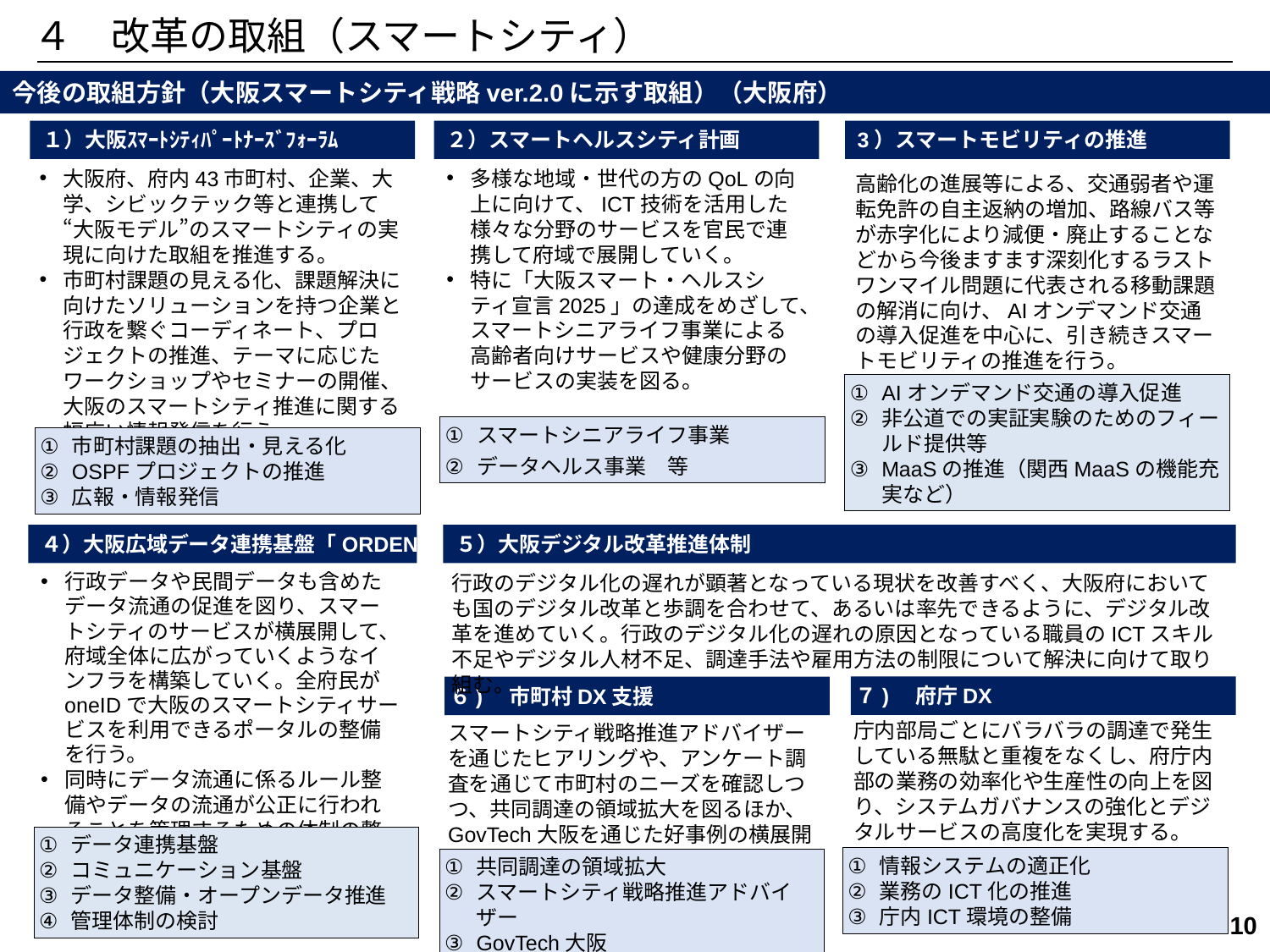

４　改革の取組（スマートシティ）
今後の取組方針（大阪スマートシティ戦略ver.2.0に示す取組）（大阪府）
１）大阪ｽﾏｰﾄｼﾃｨﾊﾟｰﾄﾅｰｽﾞﾌｫｰﾗﾑ
２）スマートヘルスシティ計画
3）スマートモビリティの推進
大阪府、府内43市町村、企業、大学、シビックテック等と連携して“大阪モデル”のスマートシティの実現に向けた取組を推進する。
市町村課題の見える化、課題解決に向けたソリューションを持つ企業と行政を繋ぐコーディネート、プロジェクトの推進、テーマに応じたワークショップやセミナーの開催、大阪のスマートシティ推進に関する幅広い情報発信を行う。
多様な地域・世代の方のQoLの向上に向けて、ICT技術を活用した様々な分野のサービスを官民で連携して府域で展開していく。
特に「大阪スマート・ヘルスシティ宣言2025」の達成をめざして、スマートシニアライフ事業による高齢者向けサービスや健康分野のサービスの実装を図る。
高齢化の進展等による、交通弱者や運転免許の自主返納の増加、路線バス等が赤字化により減便・廃止することなどから今後ますます深刻化するラストワンマイル問題に代表される移動課題の解消に向け、AIオンデマンド交通の導入促進を中心に、引き続きスマートモビリティの推進を行う。

AIオンデマンド交通の導入促進
非公道での実証実験のためのフィールド提供等
MaaSの推進（関西MaaSの機能充実など）
スマートシニアライフ事業
データヘルス事業　等
市町村課題の抽出・見える化
OSPFプロジェクトの推進
広報・情報発信
４）大阪広域データ連携基盤「ORDEN」
５）大阪デジタル改革推進体制
行政データや民間データも含めたデータ流通の促進を図り、スマートシティのサービスが横展開して、府域全体に広がっていくようなインフラを構築していく。全府民がoneIDで大阪のスマートシティサービスを利用できるポータルの整備を行う。
同時にデータ流通に係るルール整備やデータの流通が公正に行われることを管理するための体制の整備も行っていく。
行政のデジタル化の遅れが顕著となっている現状を改善すべく、大阪府においても国のデジタル改革と歩調を合わせて、あるいは率先できるように、デジタル改革を進めていく。行政のデジタル化の遅れの原因となっている職員のICTスキル不足やデジタル人材不足、調達手法や雇用方法の制限について解決に向けて取り組む。
７)　府庁DX
６)　市町村DX支援
庁内部局ごとにバラバラの調達で発生している無駄と重複をなくし、府庁内部の業務の効率化や生産性の向上を図り、システムガバナンスの強化とデジタルサービスの高度化を実現する。
スマートシティ戦略推進アドバイザーを通じたヒアリングや、アンケート調査を通じて市町村のニーズを確認しつつ、共同調達の領域拡大を図るほか、 GovTech大阪を通じた好事例の横展開等を行う。
データ連携基盤
コミュニケーション基盤
データ整備・オープンデータ推進
管理体制の検討
情報システムの適正化
業務のICT化の推進
庁内ICT環境の整備
共同調達の領域拡大
スマートシティ戦略推進アドバイザー
GovTech大阪
10